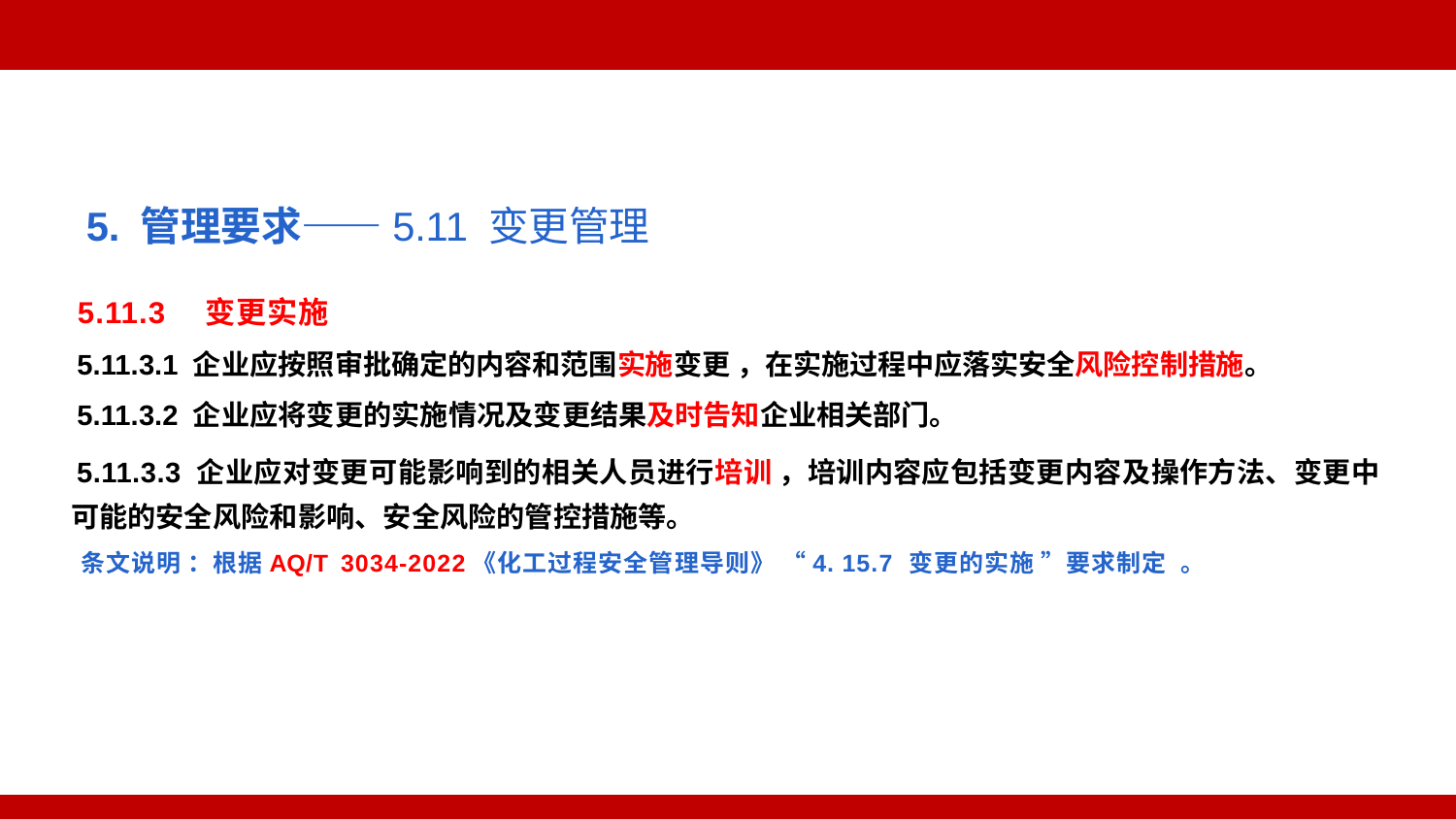

5. 管理要求——5.11 变更管理

5.11.3   变更实施
5.11.3.1 企业应按照审批确定的内容和范围实施变更 ，在实施过程中应落实安全风险控制措施。
5.11.3.2 企业应将变更的实施情况及变更结果及时告知企业相关部门。
5.11.3.3 企业应对变更可能影响到的相关人员进行培训 ，培训内容应包括变更内容及操作方法、变更中 可能的安全风险和影响、安全风险的管控措施等。

条文说明 ：根据AQ/T 3034-2022《化工过程安全管理导则》 “4. 15.7 变更的实施 ”要求制定  。